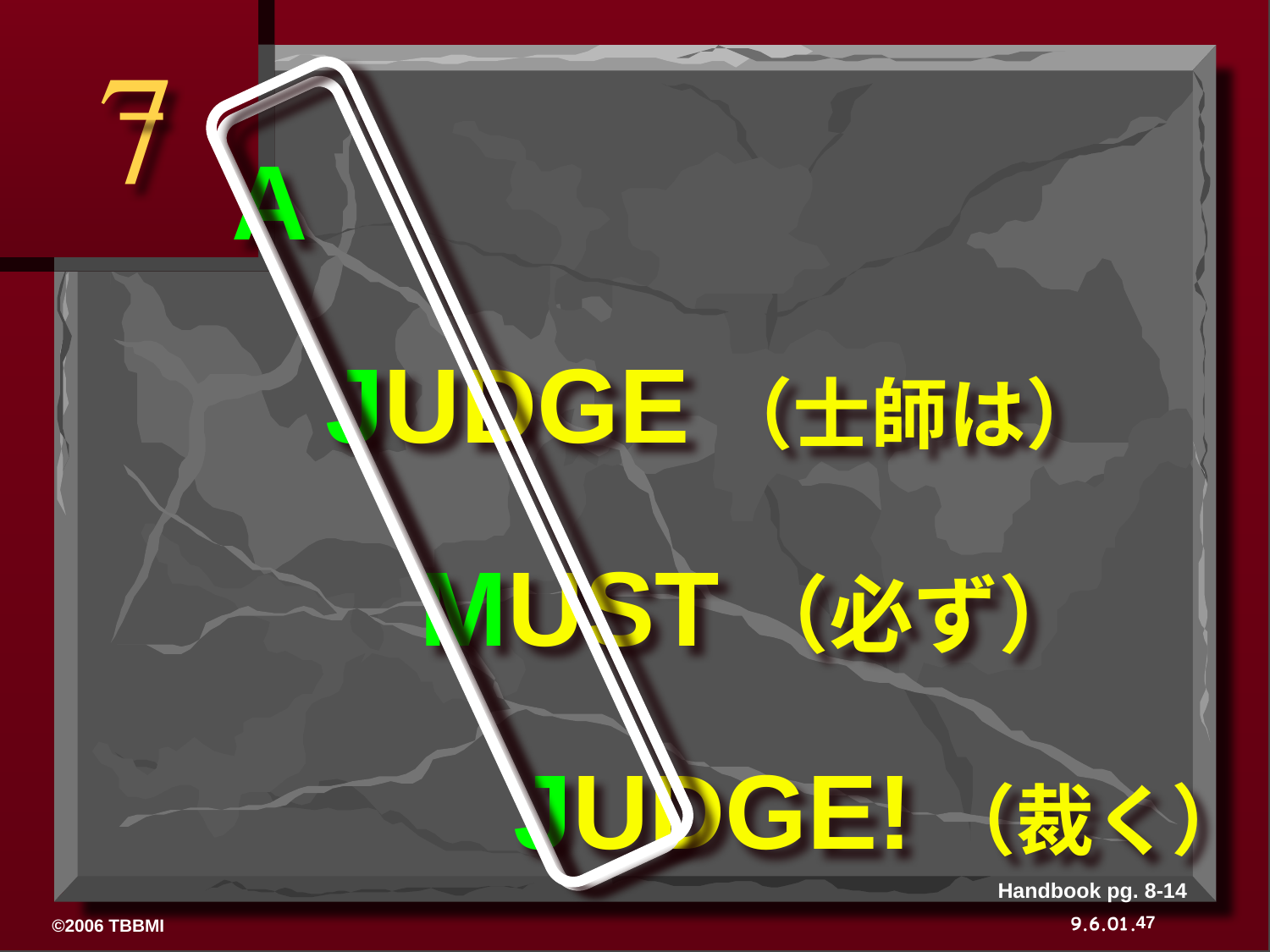

7

A
  JUDGE（士師は）
    MUST（必ず）
      JUDGE!（裁く）

Handbook pg. 8-14
47